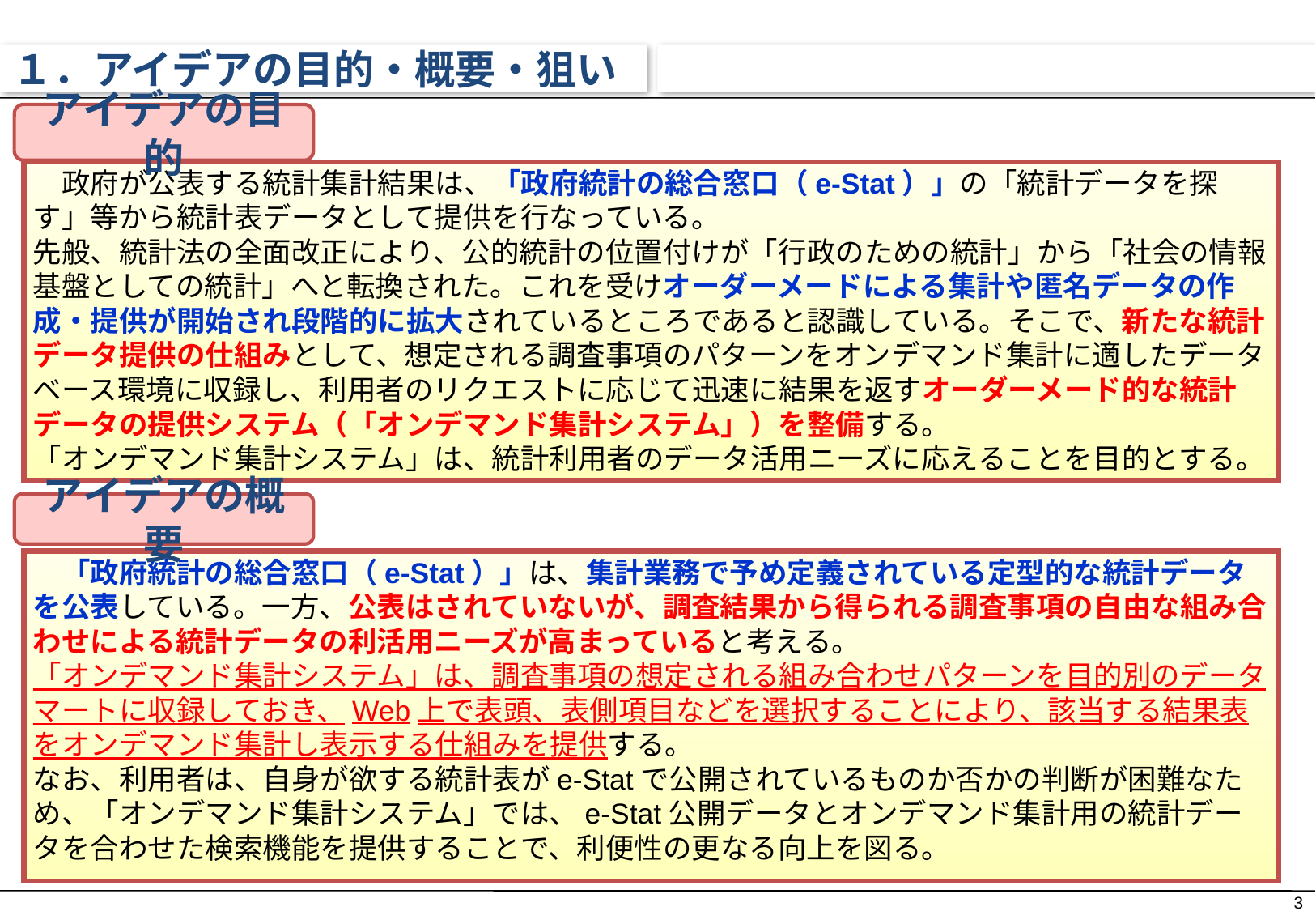

# １．アイデアの目的・概要・狙い

アイデアの目的
　政府が公表する統計集計結果は、「政府統計の総合窓口（e-Stat）」の「統計データを探す」等から統計表データとして提供を行なっている。
先般、統計法の全面改正により、公的統計の位置付けが「行政のための統計」から「社会の情報基盤としての統計」へと転換された。これを受けオーダーメードによる集計や匿名データの作成・提供が開始され段階的に拡大されているところであると認識している。そこで、新たな統計データ提供の仕組みとして、想定される調査事項のパターンをオンデマンド集計に適したデータベース環境に収録し、利用者のリクエストに応じて迅速に結果を返すオーダーメード的な統計データの提供システム（「オンデマンド集計システム」）を整備する。
「オンデマンド集計システム」は、統計利用者のデータ活用ニーズに応えることを目的とする。
アイデアの概要
　「政府統計の総合窓口（e-Stat）」は、集計業務で予め定義されている定型的な統計データを公表している。一方、公表はされていないが、調査結果から得られる調査事項の自由な組み合わせによる統計データの利活用ニーズが高まっていると考える。
「オンデマンド集計システム」は、調査事項の想定される組み合わせパターンを目的別のデータマートに収録しておき、Web上で表頭、表側項目などを選択することにより、該当する結果表をオンデマンド集計し表示する仕組みを提供する。
なお、利用者は、自身が欲する統計表がe-Statで公開されているものか否かの判断が困難なため、「オンデマンド集計システム」では、e-Stat公開データとオンデマンド集計用の統計データを合わせた検索機能を提供することで、利便性の更なる向上を図る。